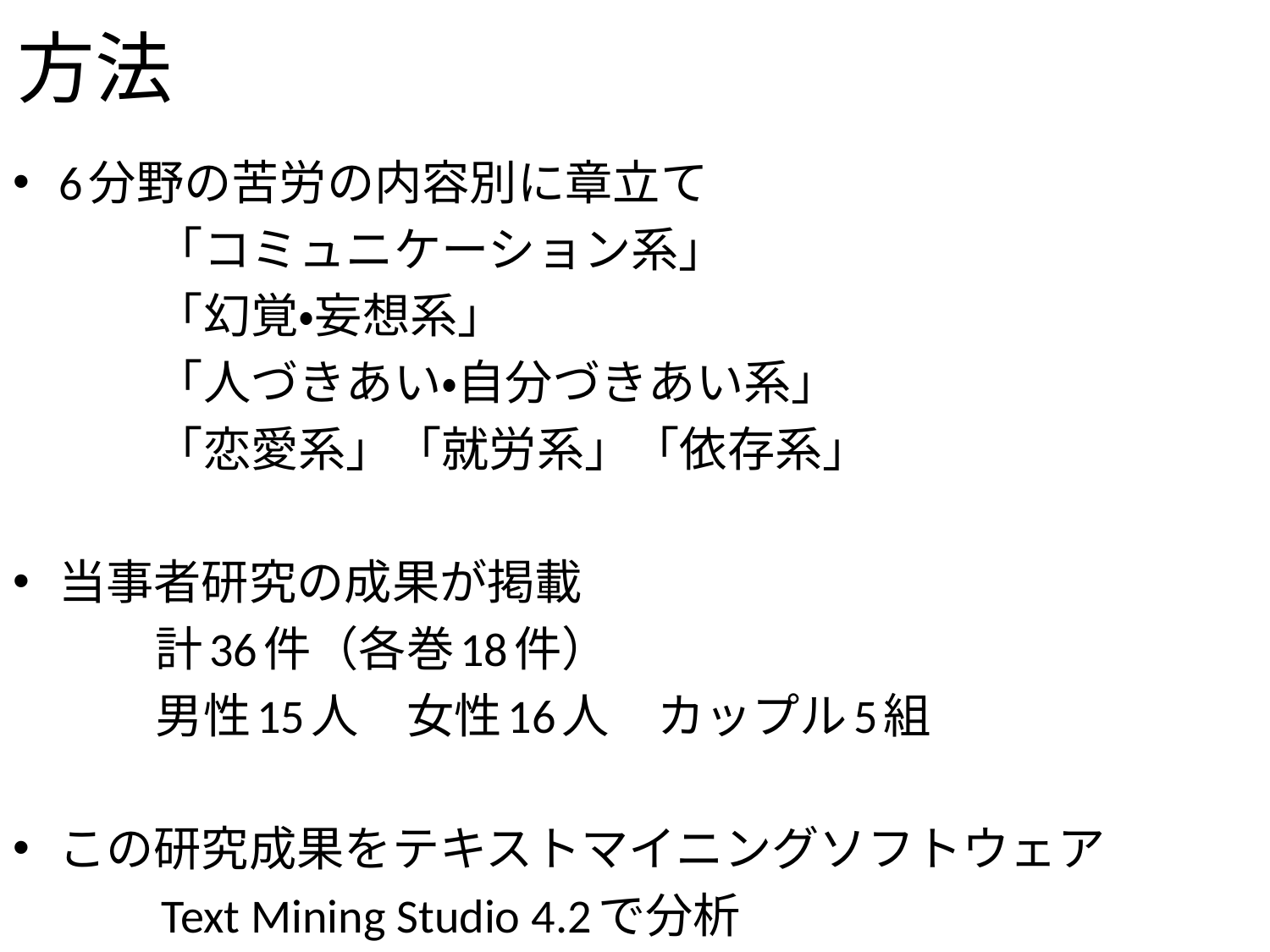

# 方法
6分野の苦労の内容別に章立て
　　　「コミュニケーション系」
　　　「幻覚・妄想系」
　　　「人づきあい・自分づきあい系」
　　　「恋愛系」「就労系」「依存系」

当事者研究の成果が掲載
　　　計36件（各巻18件）
　　　男性15人　女性16人　カップル5組

この研究成果をテキストマイニングソフトウェア
　　　Text Mining Studio 4.2で分析